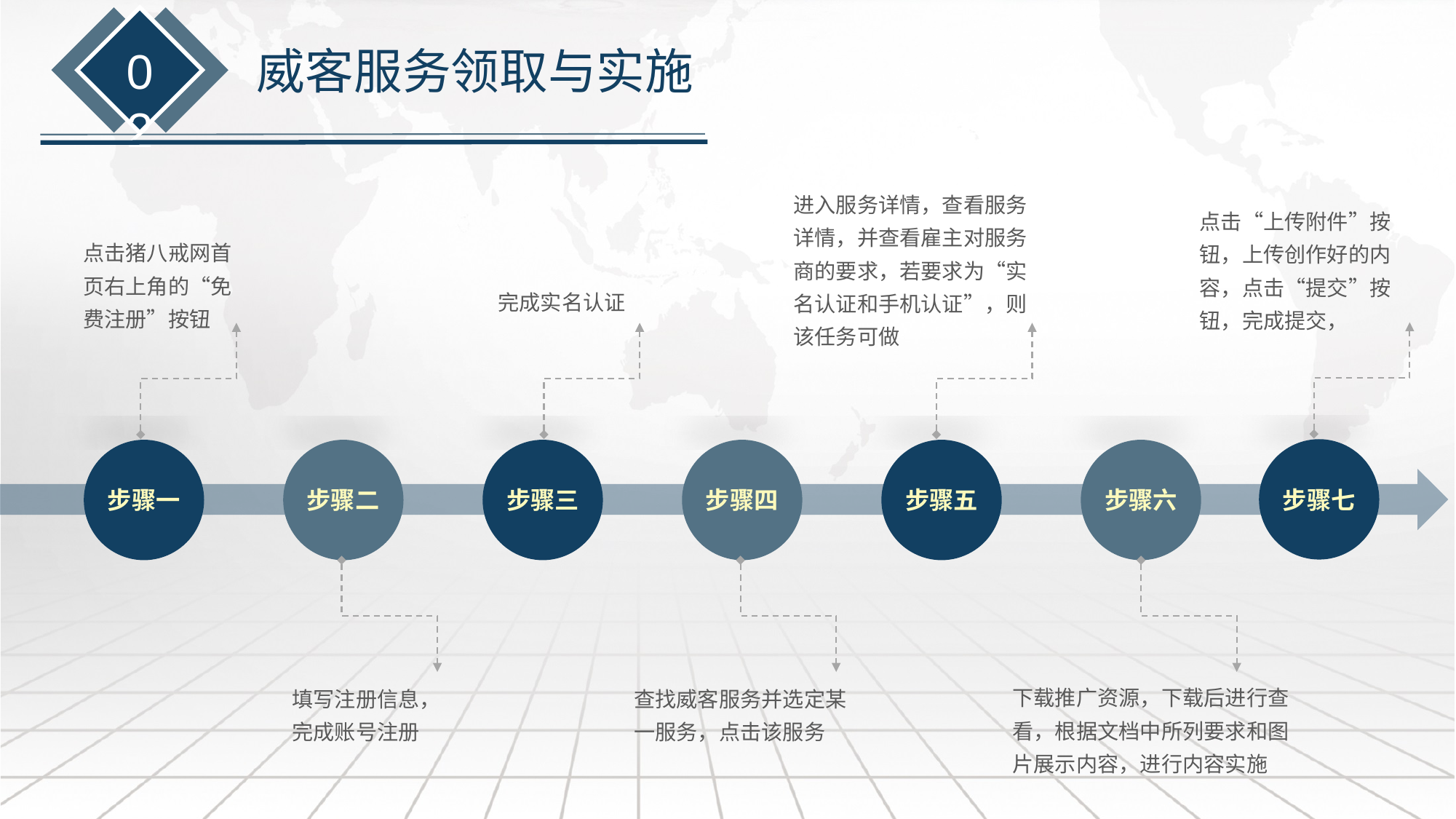

02
威客服务领取与实施
进入服务详情，查看服务详情，并查看雇主对服务商的要求，若要求为“实名认证和手机认证”，则该任务可做
点击“上传附件”按钮，上传创作好的内容，点击“提交”按钮，完成提交，
点击猪八戒网首页右上角的“免费注册”按钮
完成实名认证
步骤七
步骤一
步骤二
步骤三
步骤四
步骤五
步骤六

下载推广资源，下载后进行查看，根据文档中所列要求和图片展示内容，进行内容实施
填写注册信息，完成账号注册
查找威客服务并选定某一服务，点击该服务